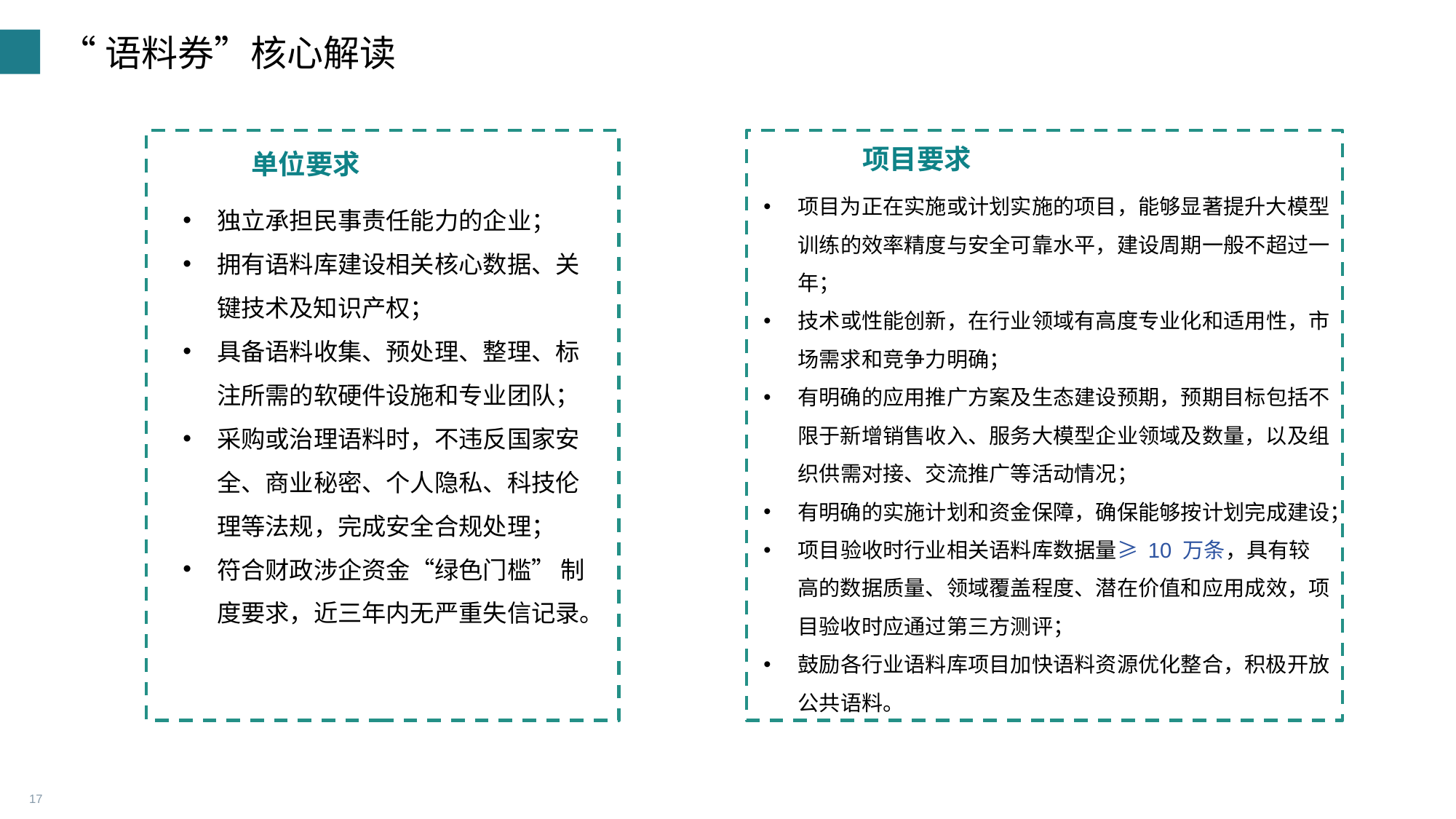

# “语料券”核心解读

项目要求
单位要求
项目为正在实施或计划实施的项目，能够显著提升大模型训练的效率精度与安全可靠水平，建设周期一般不超过一年；
技术或性能创新，在行业领域有高度专业化和适用性，市场需求和竞争力明确；
有明确的应用推广方案及生态建设预期，预期目标包括不限于新增销售收入、服务大模型企业领域及数量，以及组织供需对接、交流推广等活动情况；
有明确的实施计划和资金保障，确保能够按计划完成建设；
项目验收时行业相关语料库数据量≥ 10 万条，具有较高的数据质量、领域覆盖程度、潜在价值和应用成效，项目验收时应通过第三方测评；
鼓励各行业语料库项目加快语料资源优化整合，积极开放公共语料。
独立承担民事责任能力的企业；
拥有语料库建设相关核心数据、关键技术及知识产权；
具备语料收集、预处理、整理、标注所需的软硬件设施和专业团队；
采购或治理语料时，不违反国家安全、商业秘密、个人隐私、科技伦理等法规，完成安全合规处理；
符合财政涉企资金“绿色门槛” 制度要求，近三年内无严重失信记录。